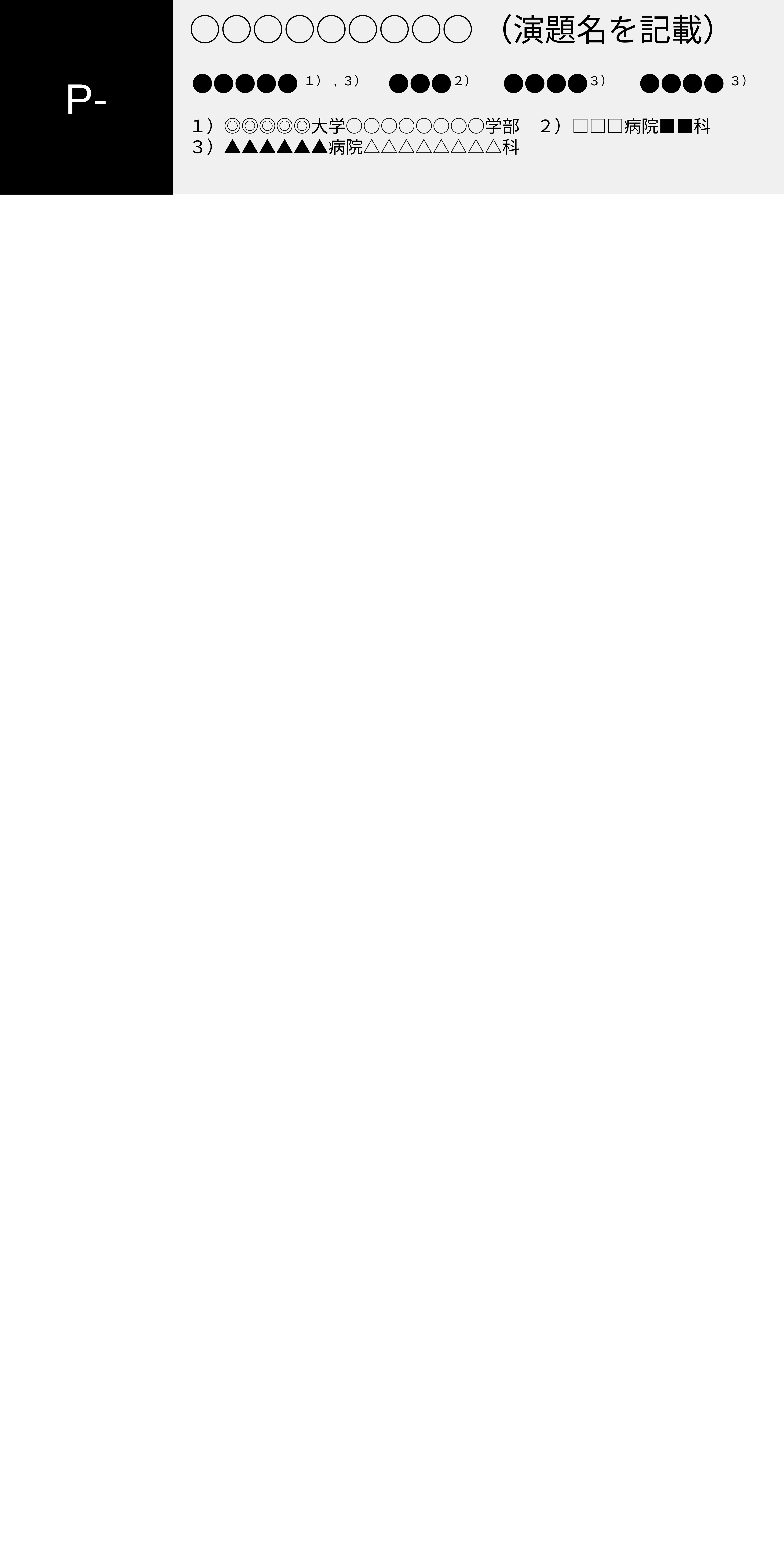

○○○○○○○○○（演題名を記載）
P-
●●●●●１）,３）　●●●２）　 ●●●●３）　 ●●●● ３）
１）◎◎◎◎◎大学○○○○○○○○学部　２）□□□病院■■科
３）▲▲▲▲▲▲病院△△△△△△△△科